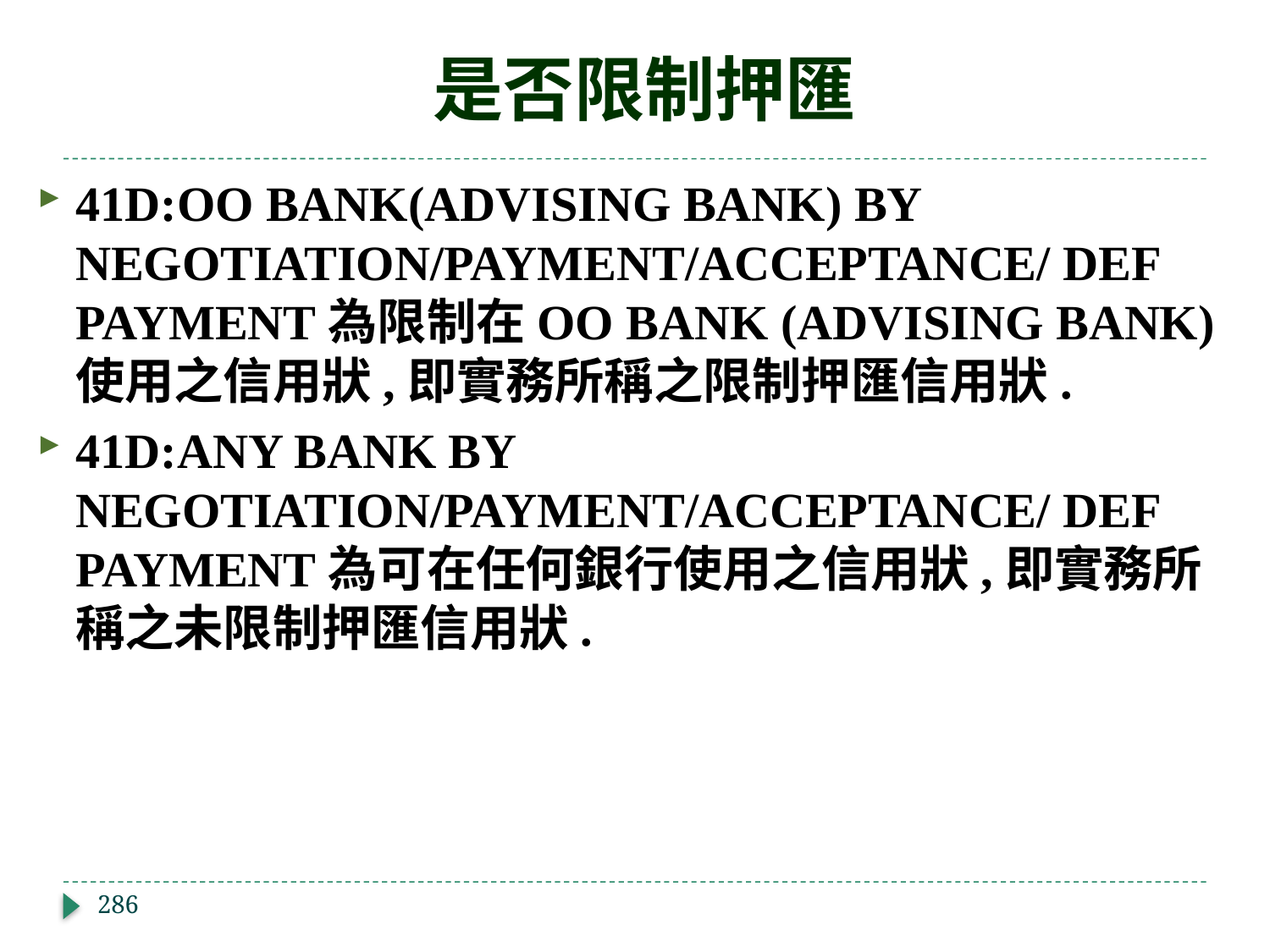

# 是否限制押匯
41D:OO BANK(ADVISING BANK) BY NEGOTIATION/PAYMENT/ACCEPTANCE/ DEF PAYMENT為限制在OO BANK (ADVISING BANK)使用之信用狀,即實務所稱之限制押匯信用狀.
41D:ANY BANK BY NEGOTIATION/PAYMENT/ACCEPTANCE/ DEF PAYMENT為可在任何銀行使用之信用狀,即實務所稱之未限制押匯信用狀.
286